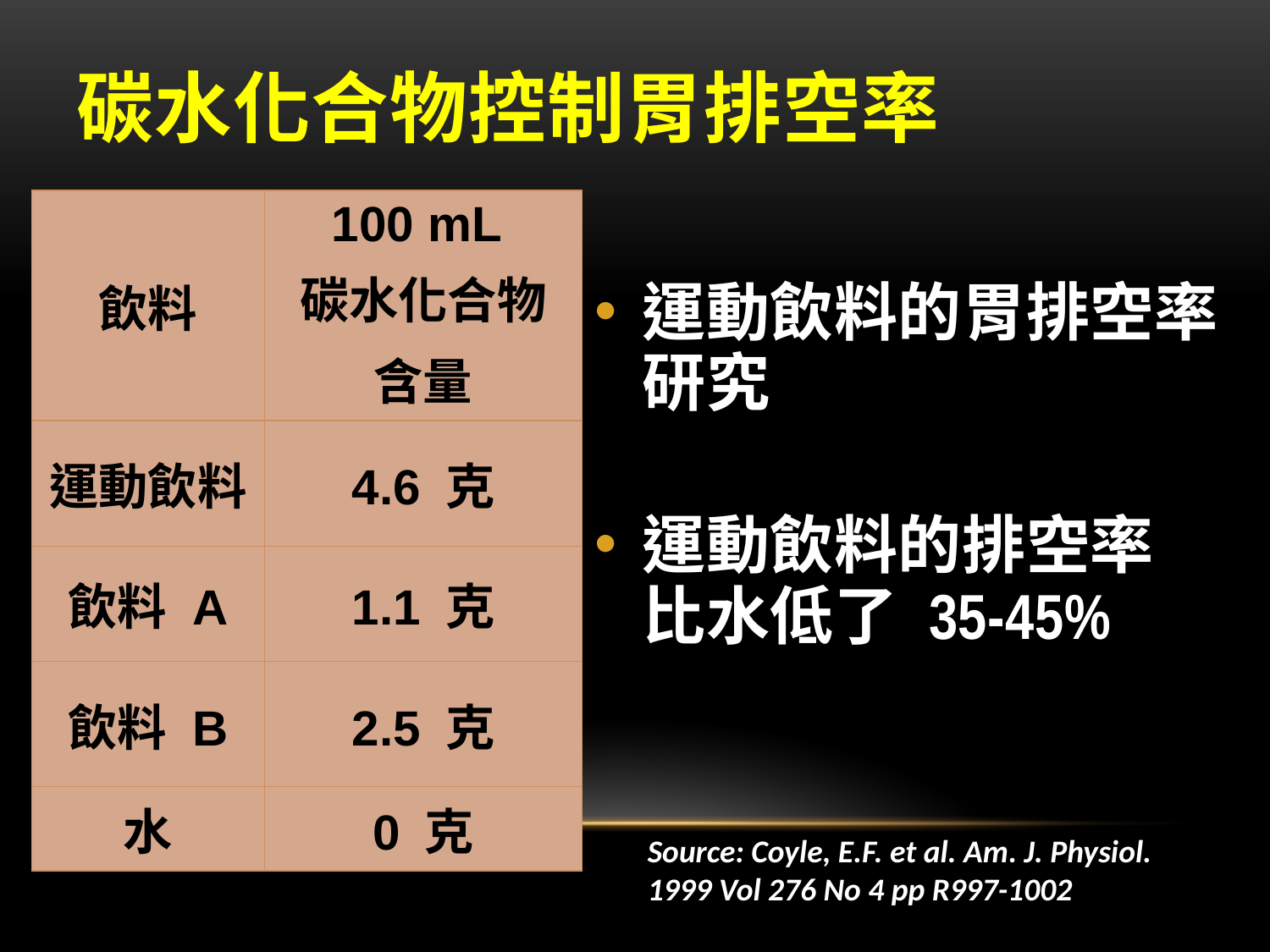

# 碳水化合物控制胃排空率
| 飲料 | 100 mL 碳水化合物 含量 |
| --- | --- |
| 運動飲料 | 4.6 克 |
| 飲料 A | 1.1 克 |
| 飲料 B | 2.5 克 |
| 水 | 0 克 |

運動飲料的胃排空率研究

運動飲料的排空率      比水低了 35-45%
Source: Coyle, E.F. et al. Am. J. Physiol. 1999 Vol 276 No 4 pp R997-1002